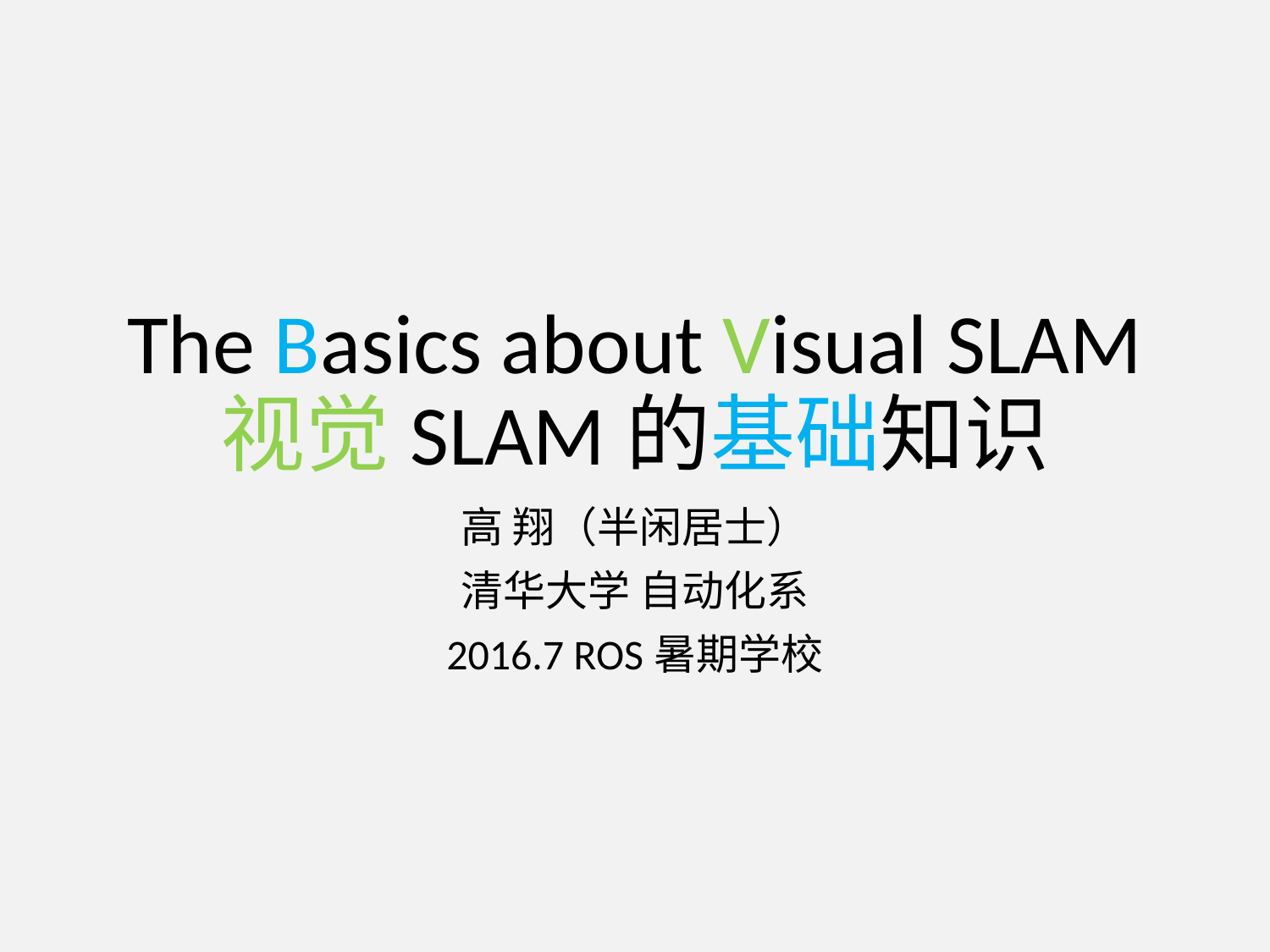

# The Basics about Visual SLAM 视觉SLAM的基础知识
高 翔（半闲居士）
清华大学 自动化系
2016.7 ROS暑期学校